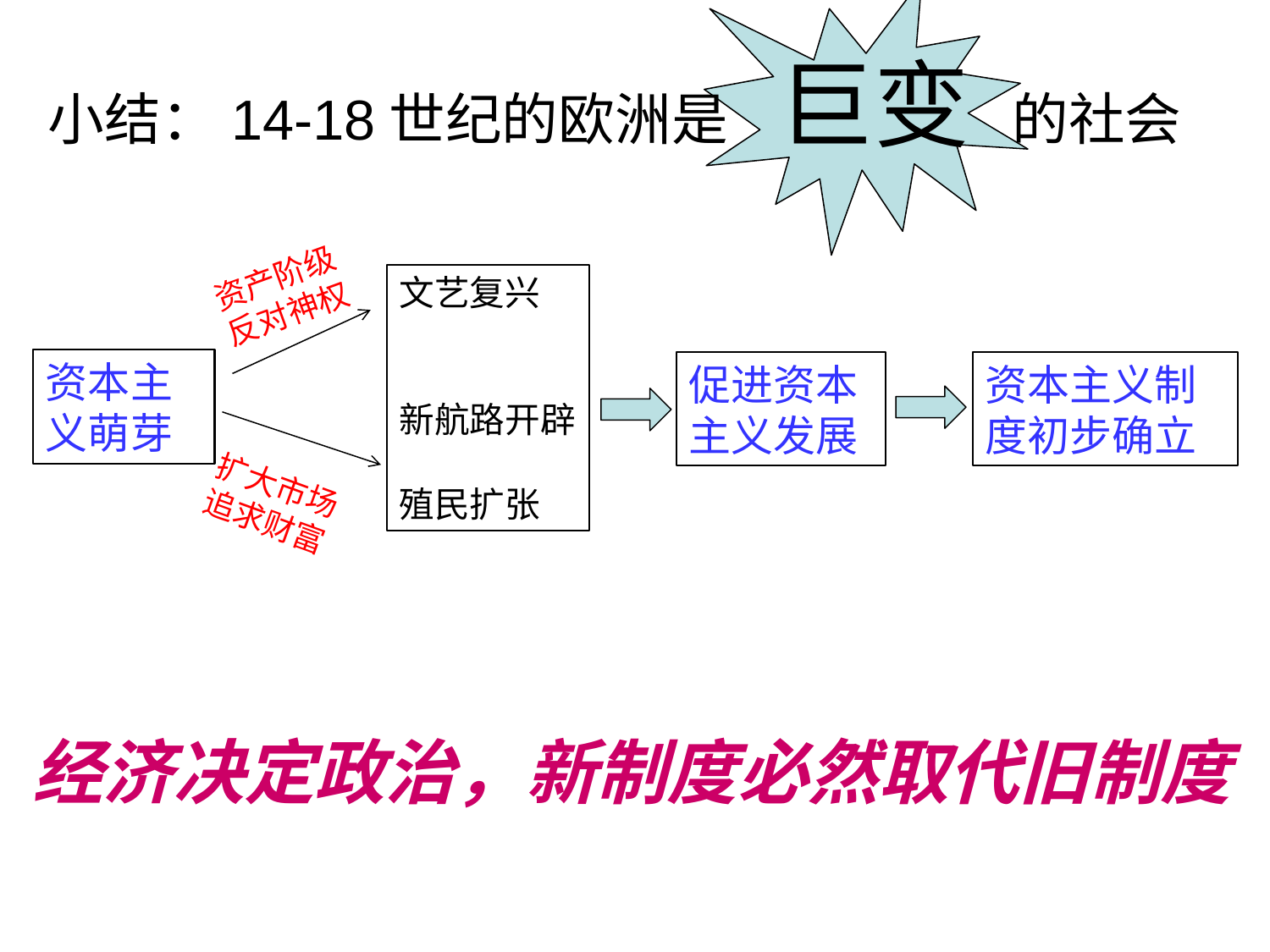

小结：14-18世纪的欧洲是    巨变  的社会
资产阶级反对神权
文艺复兴

新航路开辟

殖民扩张
资本主义萌芽
促进资本主义发展
资本主义制度初步确立

扩大市场
追求财富
经济决定政治，新制度必然取代旧制度